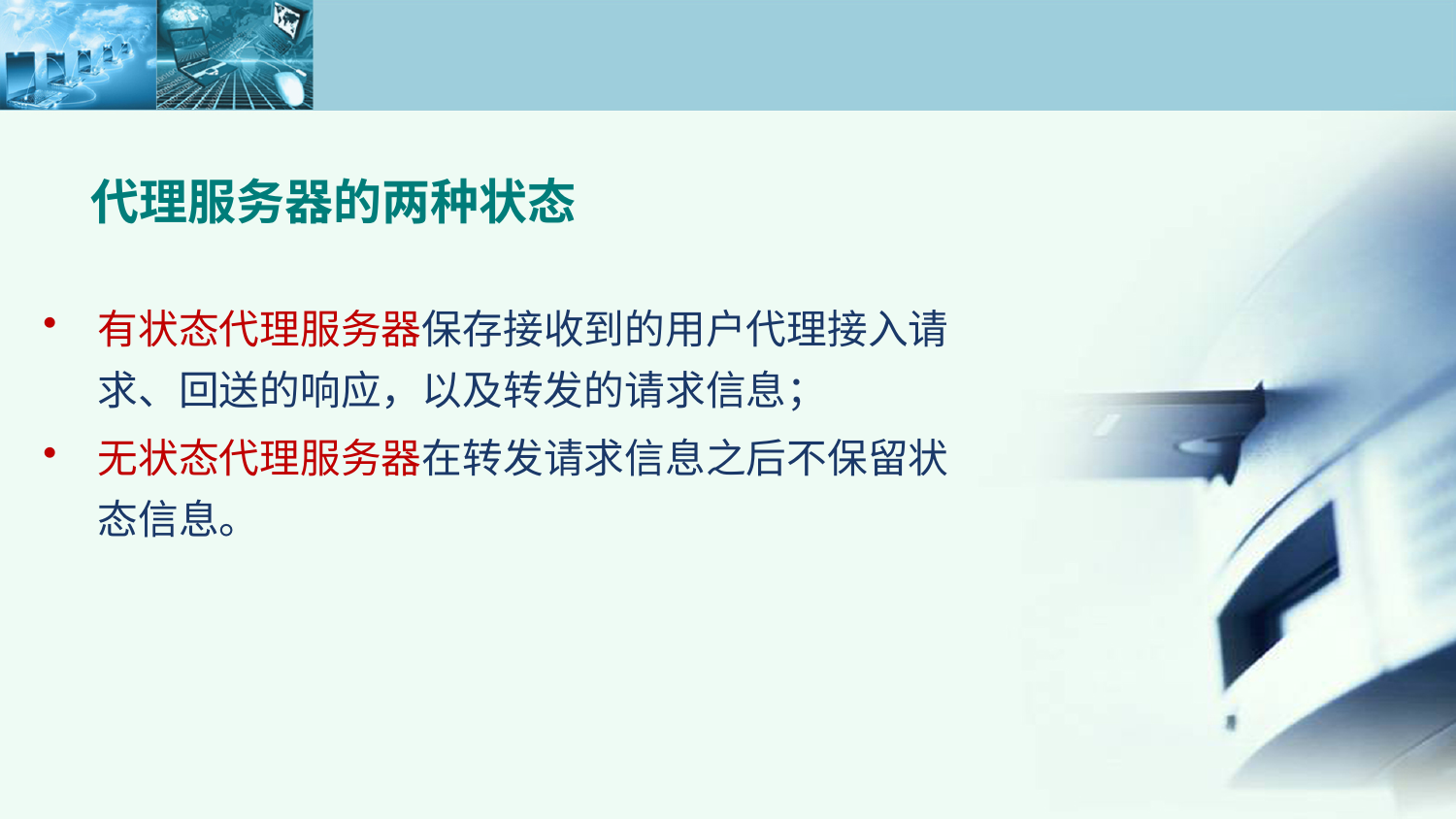

代理服务器的两种状态
有状态代理服务器保存接收到的用户代理接入请求、回送的响应，以及转发的请求信息；
无状态代理服务器在转发请求信息之后不保留状态信息。